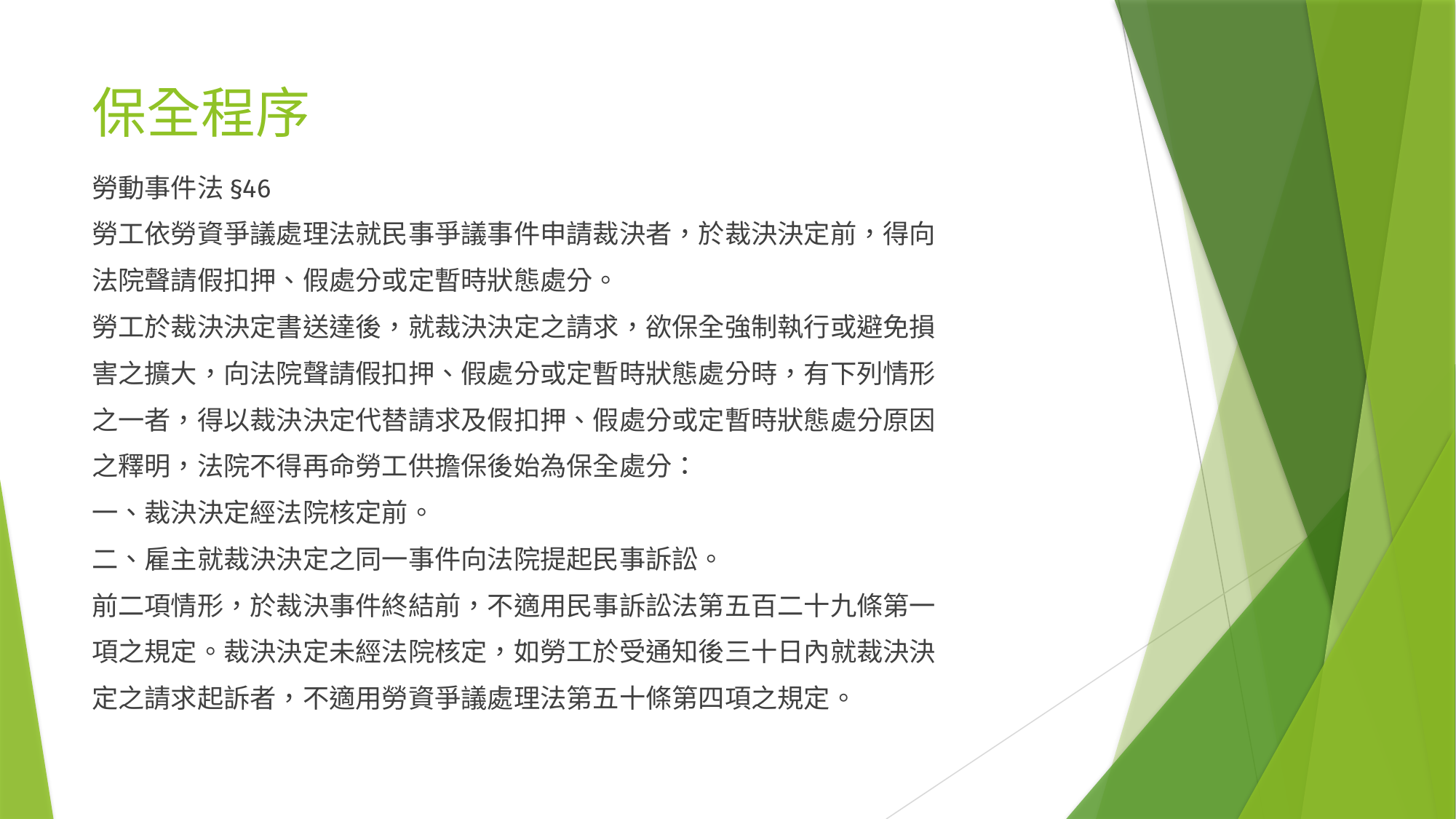

# 保全程序
勞動事件法§46
勞工依勞資爭議處理法就民事爭議事件申請裁決者，於裁決決定前，得向
法院聲請假扣押、假處分或定暫時狀態處分。
勞工於裁決決定書送達後，就裁決決定之請求，欲保全強制執行或避免損
害之擴大，向法院聲請假扣押、假處分或定暫時狀態處分時，有下列情形
之一者，得以裁決決定代替請求及假扣押、假處分或定暫時狀態處分原因
之釋明，法院不得再命勞工供擔保後始為保全處分：
一、裁決決定經法院核定前。
二、雇主就裁決決定之同一事件向法院提起民事訴訟。
前二項情形，於裁決事件終結前，不適用民事訴訟法第五百二十九條第一
項之規定。裁決決定未經法院核定，如勞工於受通知後三十日內就裁決決
定之請求起訴者，不適用勞資爭議處理法第五十條第四項之規定。